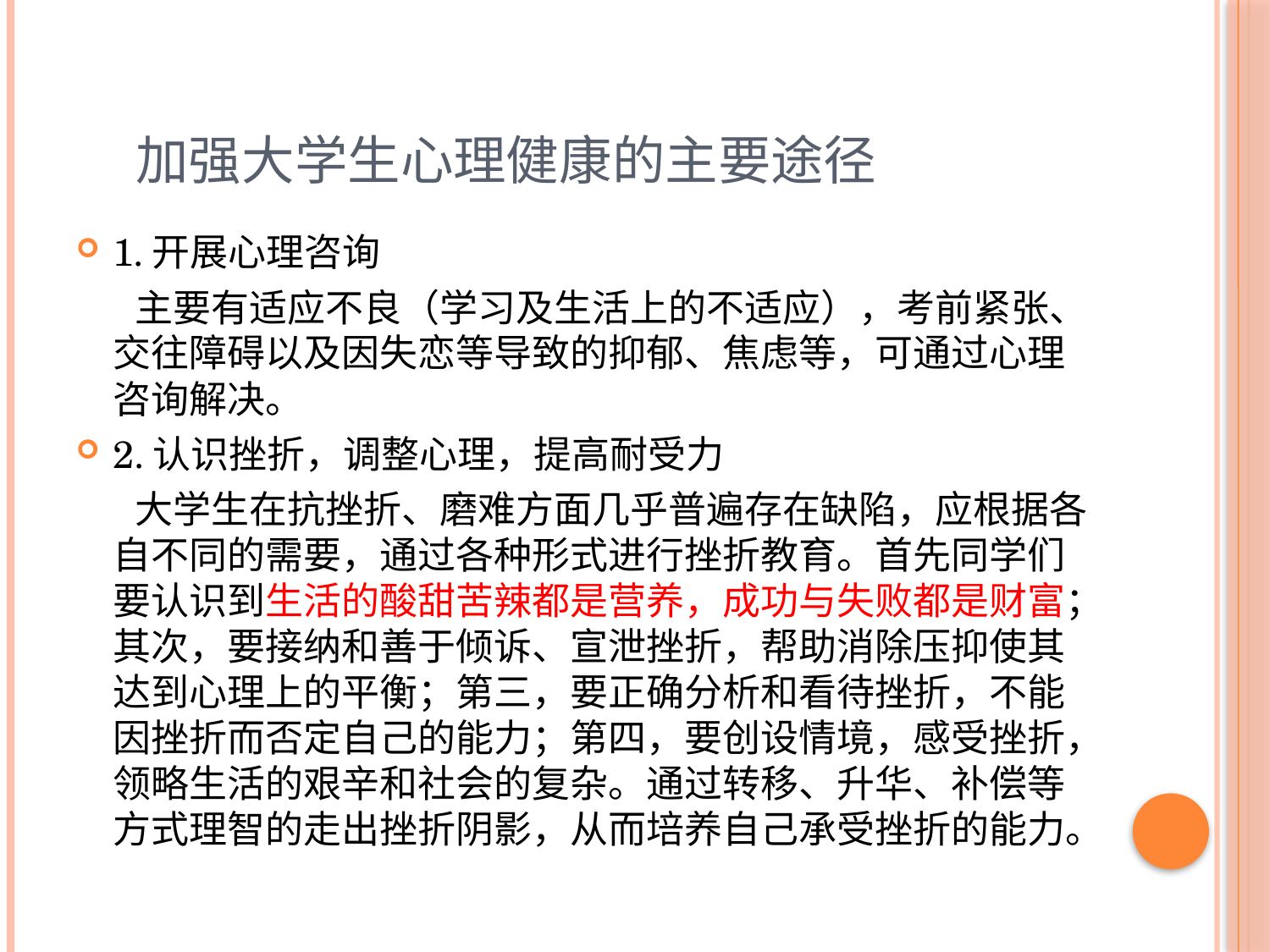

# 加强大学生心理健康的主要途径
1.开展心理咨询
      主要有适应不良（学习及生活上的不适应），考前紧张、交往障碍以及因失恋等导致的抑郁、焦虑等，可通过心理咨询解决。
2.认识挫折，调整心理，提高耐受力
      大学生在抗挫折、磨难方面几乎普遍存在缺陷，应根据各自不同的需要，通过各种形式进行挫折教育。首先同学们要认识到生活的酸甜苦辣都是营养，成功与失败都是财富；其次，要接纳和善于倾诉、宣泄挫折，帮助消除压抑使其达到心理上的平衡；第三，要正确分析和看待挫折，不能因挫折而否定自己的能力；第四，要创设情境，感受挫折，领略生活的艰辛和社会的复杂。通过转移、升华、补偿等方式理智的走出挫折阴影，从而培养自己承受挫折的能力。